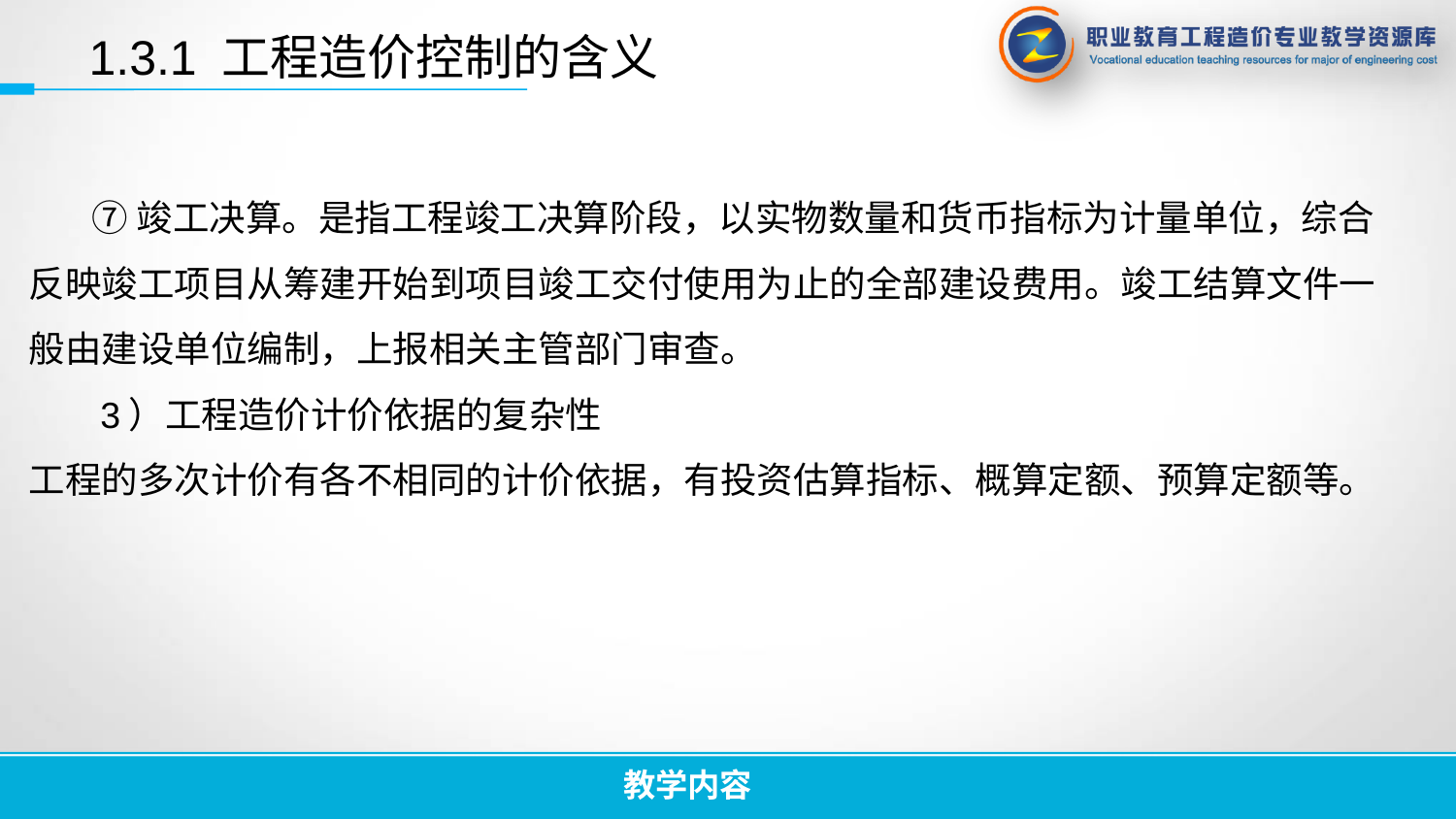

1.3.1 工程造价控制的含义
         ⑦竣工决算。是指工程竣工决算阶段，以实物数量和货币指标为计量单位，综合反映竣工项目从筹建开始到项目竣工交付使用为止的全部建设费用。竣工结算文件一般由建设单位编制，上报相关主管部门审查。
       3）工程造价计价依据的复杂性
工程的多次计价有各不相同的计价依据，有投资估算指标、概算定额、预算定额等。
教学内容